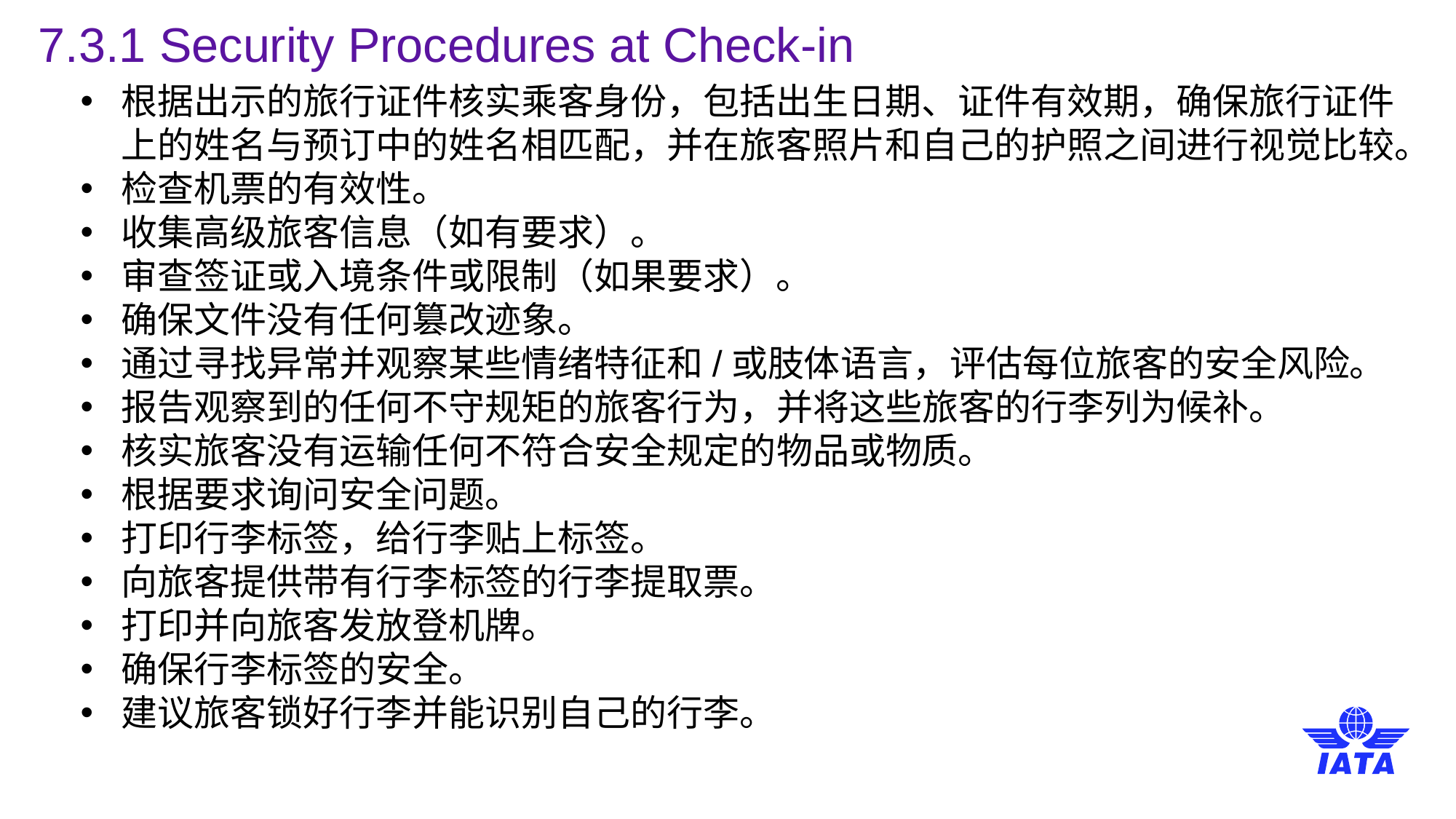

# 7.3.1 Security Procedures at Check-in
根据出示的旅行证件核实乘客身份，包括出生日期、证件有效期，确保旅行证件上的姓名与预订中的姓名相匹配，并在旅客照片和自己的护照之间进行视觉比较。
检查机票的有效性。
收集高级旅客信息（如有要求）。
审查签证或入境条件或限制（如果要求）。
确保文件没有任何篡改迹象。
通过寻找异常并观察某些情绪特征和/或肢体语言，评估每位旅客的安全风险。
报告观察到的任何不守规矩的旅客行为，并将这些旅客的行李列为候补。
核实旅客没有运输任何不符合安全规定的物品或物质。
根据要求询问安全问题。
打印行李标签，给行李贴上标签。
向旅客提供带有行李标签的行李提取票。
打印并向旅客发放登机牌。
确保行李标签的安全。
建议旅客锁好行李并能识别自己的行李。
14